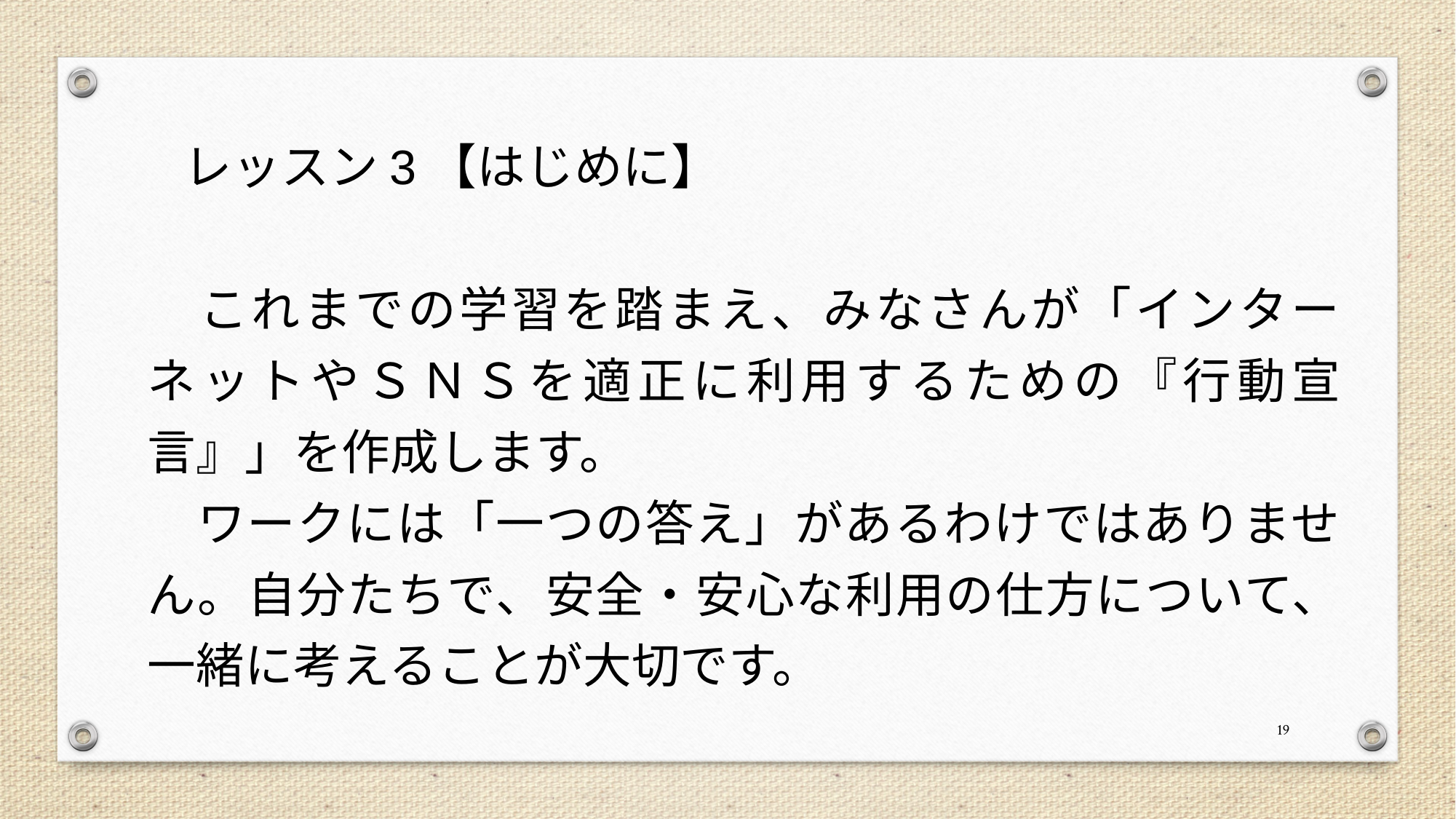

レッスン3【はじめに】

　これまでの学習を踏まえ、みなさんが「インターネットやＳＮＳを適正に利用するための『行動宣言』」を作成します。
　ワークには「一つの答え」があるわけではありません。自分たちで、安全・安心な利用の仕方について、一緒に考えることが大切です。
19